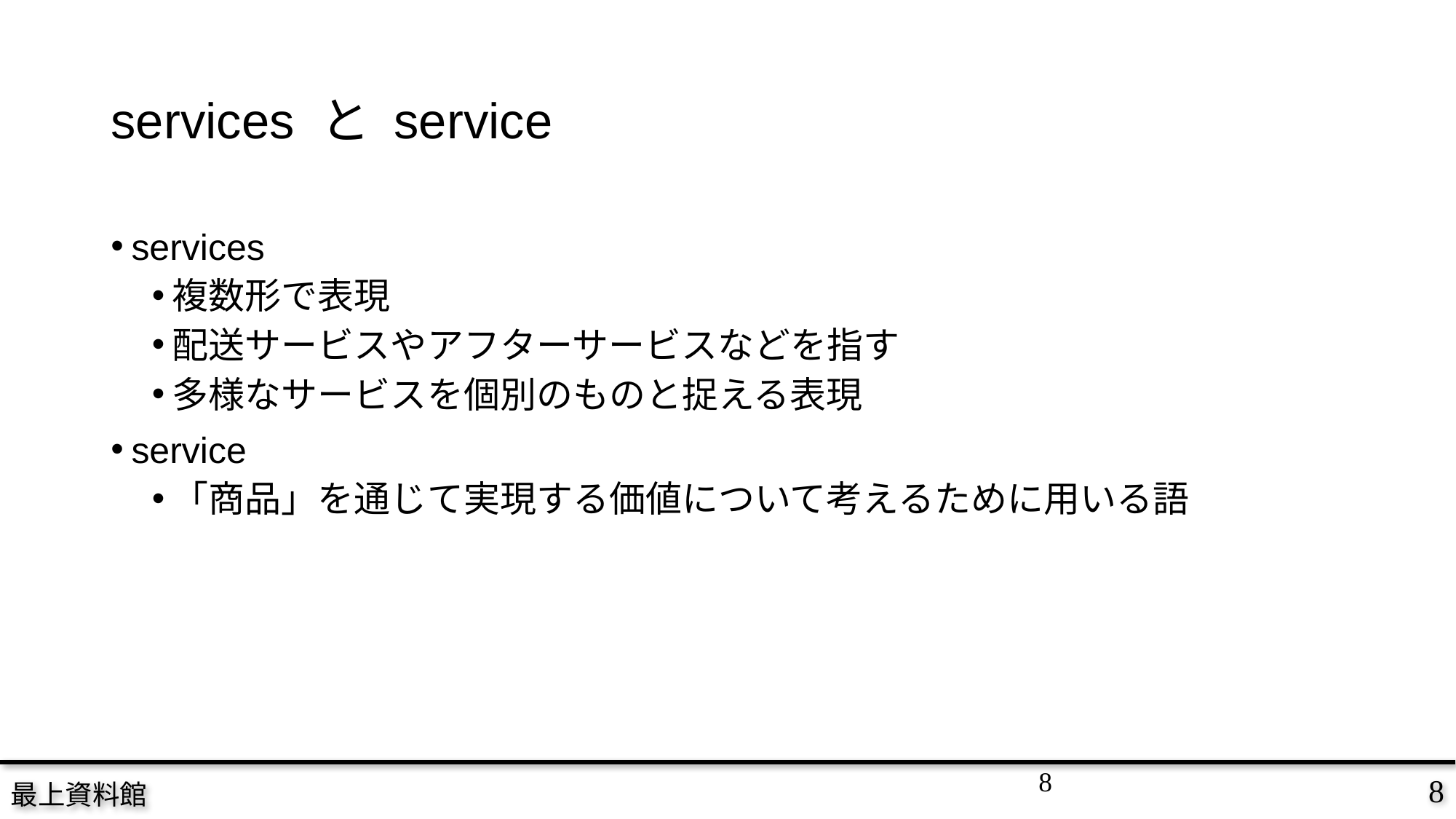

# services と service
services
複数形で表現
配送サービスやアフターサービスなどを指す
多様なサービスを個別のものと捉える表現
service
「商品」を通じて実現する価値について考えるために用いる語
8